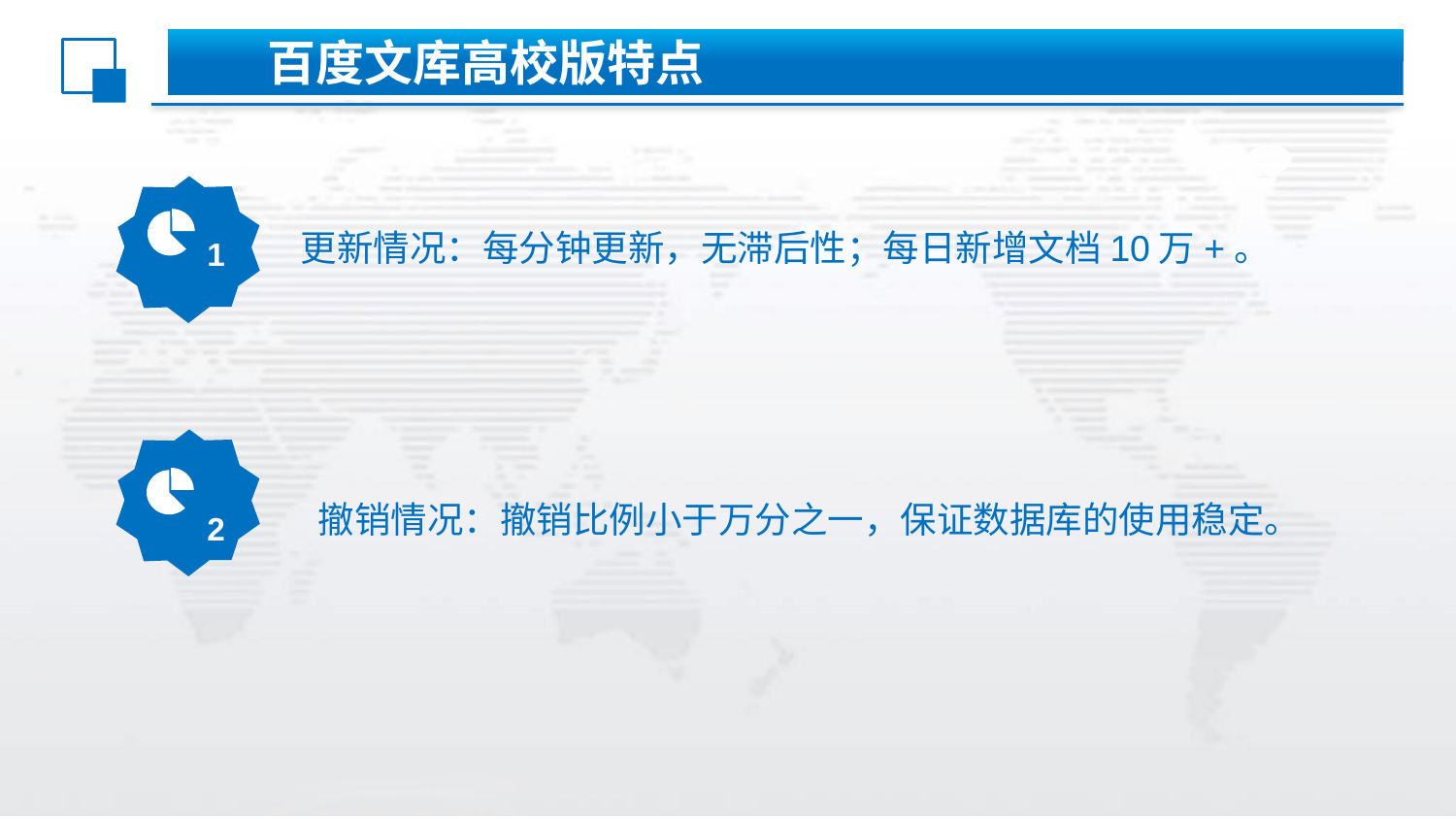

百度文库高校版特点

更新情况：每分钟更新，无滞后性；每日新增文档10万+。
1

撤销情况：撤销比例小于万分之一，保证数据库的使用稳定。
2